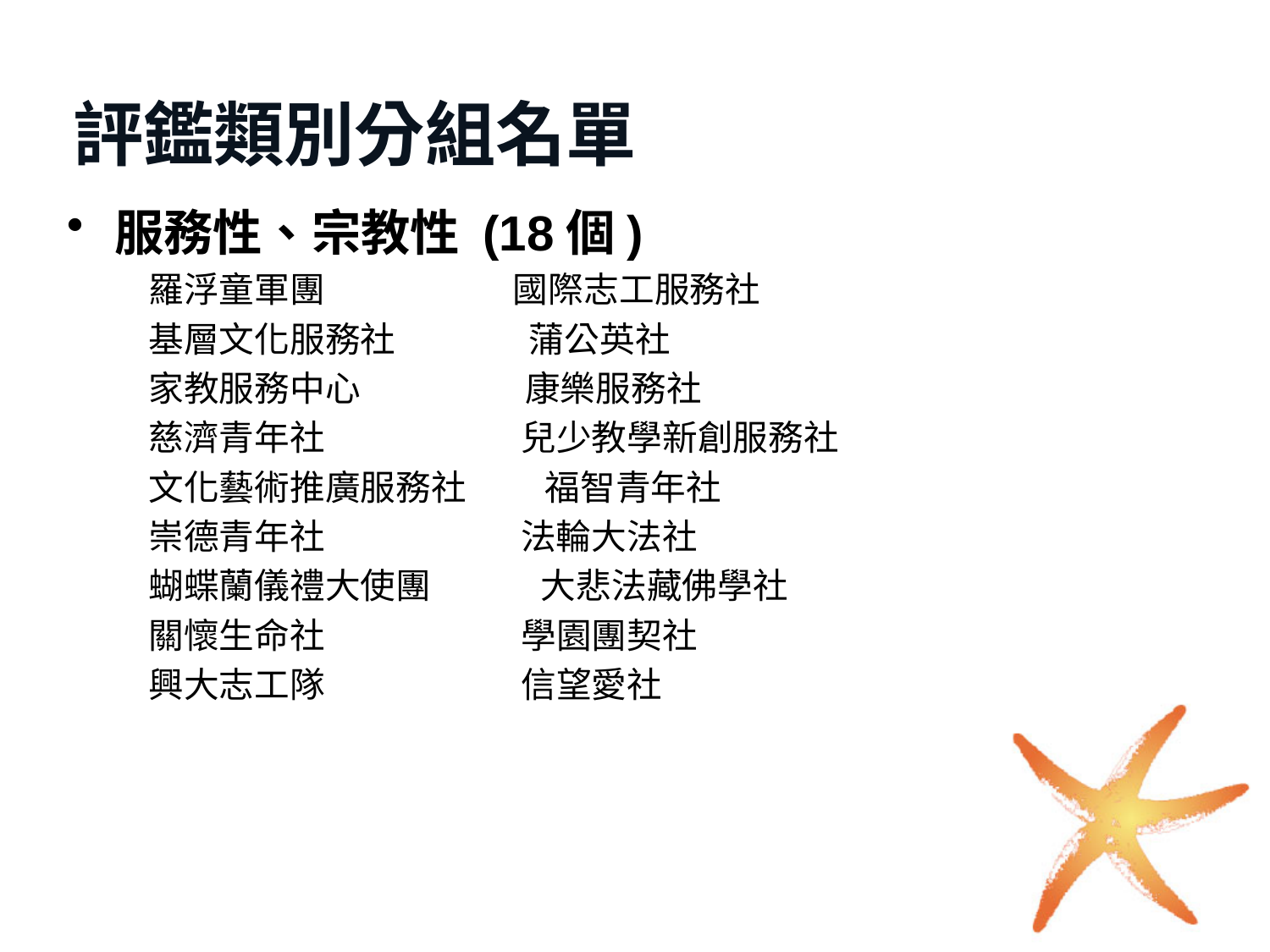

# 評鑑類別分組名單
服務性、宗教性 (18個)
        羅浮童軍團                        國際志工服務社
        基層文化服務社                 蒲公英社
        家教服務中心                     康樂服務社
        慈濟青年社                         兒少教學新創服務社
        文化藝術推廣服務社          福智青年社
        崇德青年社                         法輪大法社
        蝴蝶蘭儀禮大使團              大悲法藏佛學社
        關懷生命社                         學園團契社
        興大志工隊                         信望愛社